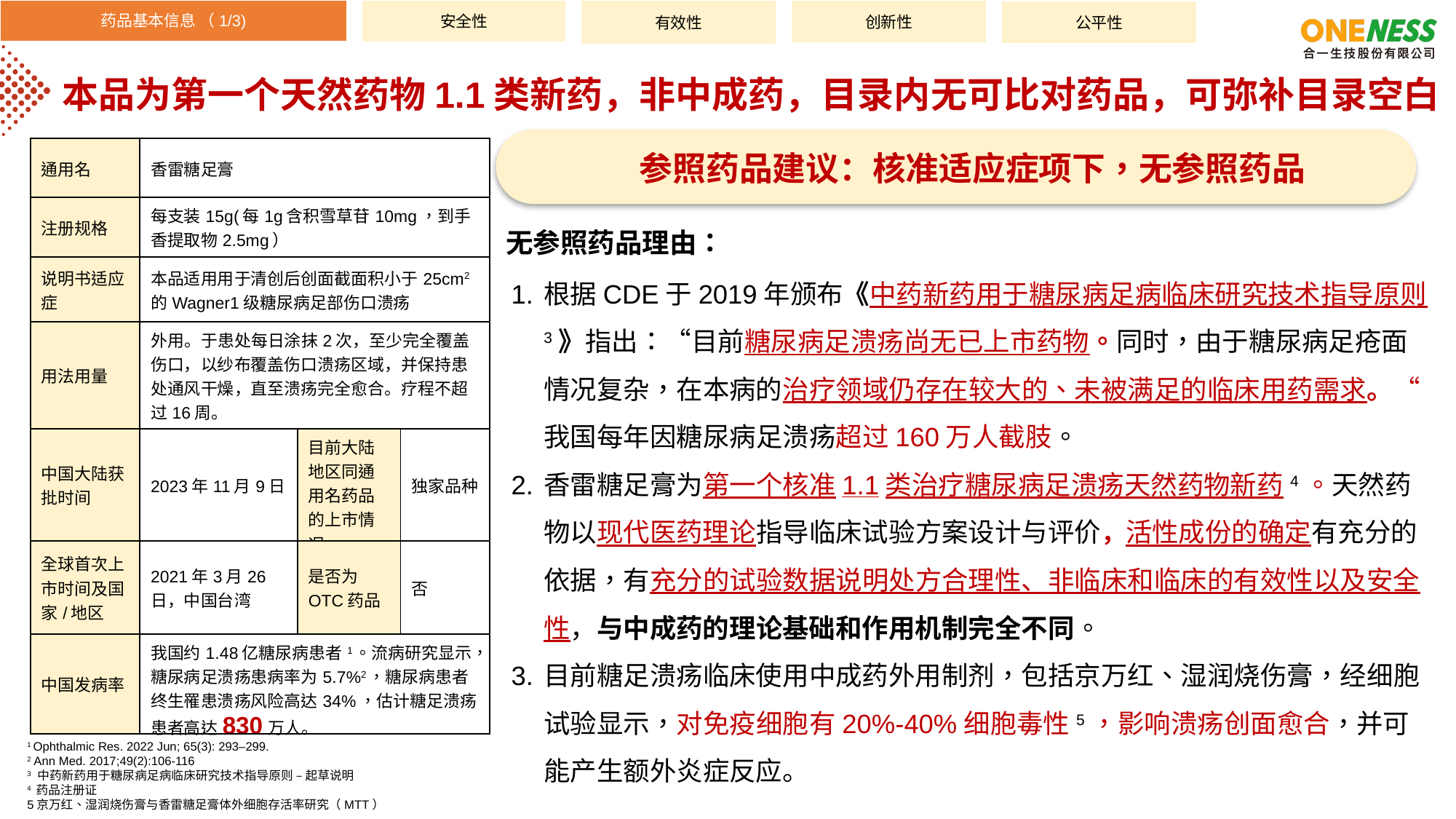

药品基本信息 （1/3)
有效性
创新性
安全性
公平性
# 本品为第一个天然药物1.1类新药，非中成药，目录内无可比对药品，可弥补目录空白
参照药品建议：核准适应症项下，无参照药品
| 通用名 | 香雷糖足膏 |  |  |
| --- | --- | --- | --- |
| 注册规格 | 每支装15g(每1g含积雪草苷10mg，到手香提取物2.5mg） |  |  |
| 说明书适应症 | 本品适用用于清创后创面截面积小于25cm2的Wagner1级糖尿病足部伤口溃疡 |  |  |
| 用法用量 | 外用。于患处每日涂抹2次，至少完全覆盖伤口，以纱布覆盖伤口溃疡区域，并保持患处通风干燥，直至溃疡完全愈合。疗程不超过16周。 |  |  |
| 中国大陆获批时间 | 2023年11月9日 | 目前大陆地区同通用名药品的上市情况 | 独家品种 |
| 全球首次上市时间及国家/地区 | 2021年3月26日，中国台湾 | 是否为OTC药品 | 否 |
| 中国发病率 | 我国约1.48亿糖尿病患者1。流病研究显示，糖尿病足溃疡患病率为5.7%2，糖尿病患者终生罹患溃疡风险高达34%，估计糖足溃疡患者高达830万人。 |  |  |
无参照药品理由：
根据CDE于2019年颁布《中药新药用于糖尿病足病临床研究技术指导原则3》指出：“目前糖尿病足溃疡尚无已上市药物。同时，由于糖尿病足疮面情况复杂，在本病的治疗领域仍存在较大的、未被满足的临床用药需求。“ 我国每年因糖尿病足溃疡超过160万人截肢。
香雷糖足膏为第一个核准1.1类治疗糖尿病足溃疡天然药物新药4。天然药物以现代医药理论指导临床试验方案设计与评价，活性成份的确定有充分的依据，有充分的试验数据说明处方合理性、非临床和临床的有效性以及安全性，与中成药的理论基础和作用机制完全不同。
目前糖足溃疡临床使用中成药外用制剂，包括京万红、湿润烧伤膏，经细胞试验显示，对免疫细胞有20%-40%细胞毒性5，影响溃疡创面愈合，并可能产生额外炎症反应。

1 Ophthalmic Res. 2022 Jun; 65(3): 293–299.
2 Ann Med. 2017;49(2):106-116
3 中药新药用于糖尿病足病临床研究技术指导原则 – 起草说明
4 药品注册证
5京万红、湿润烧伤膏与香雷糖足膏体外细胞存活率研究（MTT）